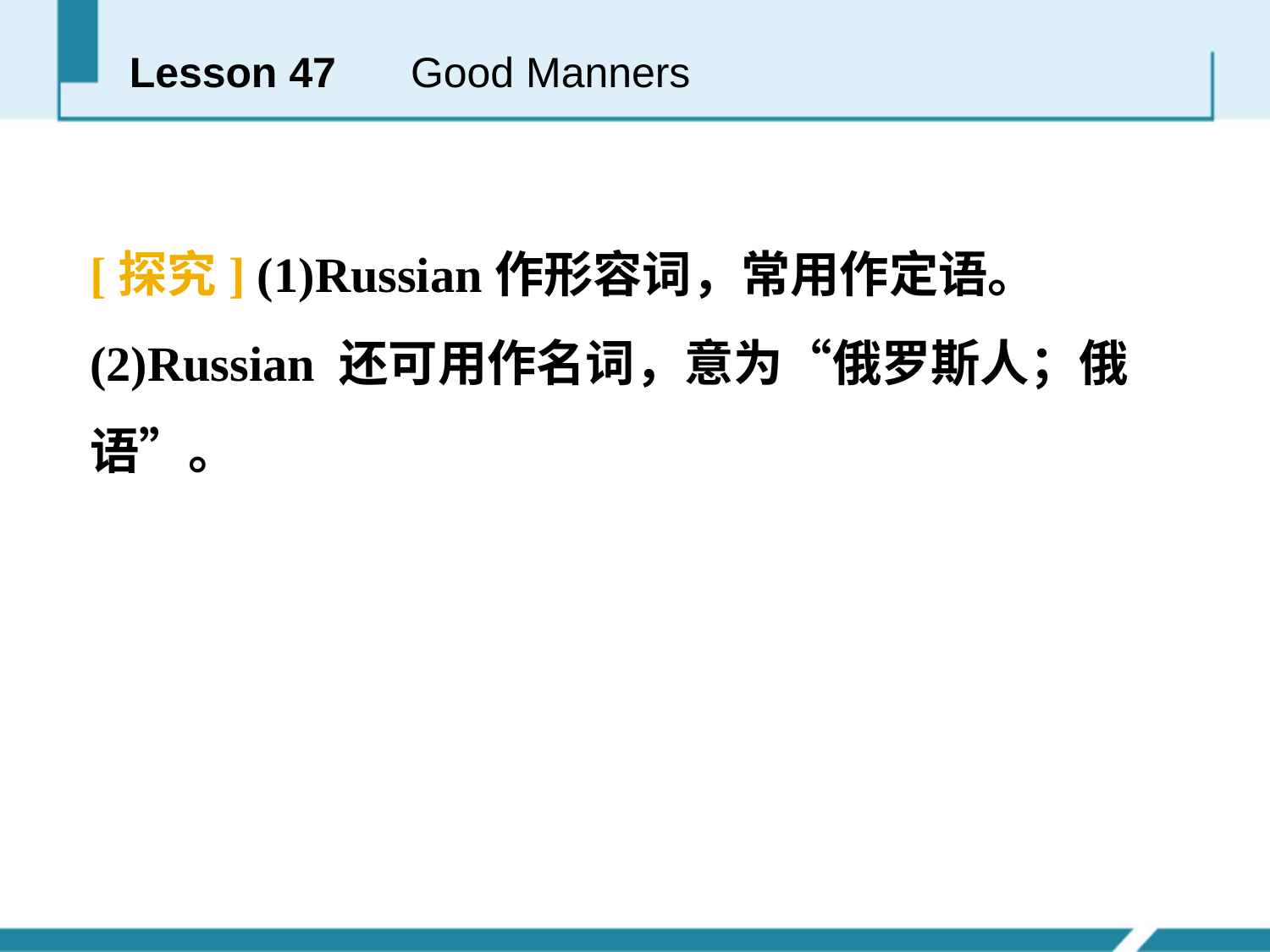

Lesson 47 　Good Manners

[探究] (1)Russian作形容词，常用作定语。
(2)Russian 还可用作名词，意为“俄罗斯人；俄语”。